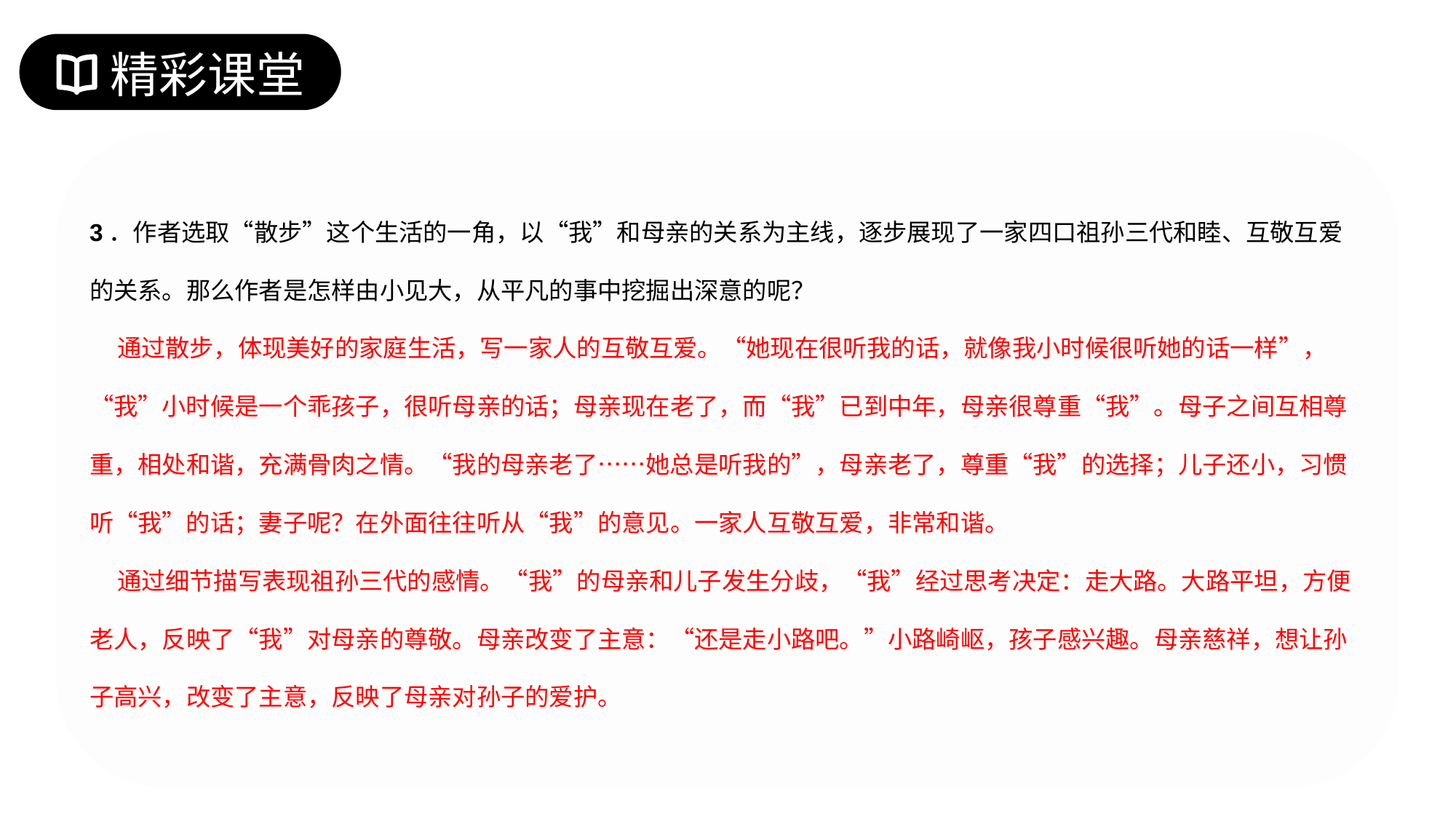

精彩课堂

3．作者选取“散步”这个生活的一角，以“我”和母亲的关系为主线，逐步展现了一家四口祖孙三代和睦、互敬互爱的关系。那么作者是怎样由小见大，从平凡的事中挖掘出深意的呢？
    通过散步，体现美好的家庭生活，写一家人的互敬互爱。“她现在很听我的话，就像我小时候很听她的话一样”，“我”小时候是一个乖孩子，很听母亲的话；母亲现在老了，而“我”已到中年，母亲很尊重“我”。母子之间互相尊重，相处和谐，充满骨肉之情。“我的母亲老了……她总是听我的”，母亲老了，尊重“我”的选择；儿子还小，习惯听“我”的话；妻子呢？在外面往往听从“我”的意见。一家人互敬互爱，非常和谐。
    通过细节描写表现祖孙三代的感情。“我”的母亲和儿子发生分歧，“我”经过思考决定：走大路。大路平坦，方便老人，反映了“我”对母亲的尊敬。母亲改变了主意：“还是走小路吧。”小路崎岖，孩子感兴趣。母亲慈祥，想让孙子高兴，改变了主意，反映了母亲对孙子的爱护。